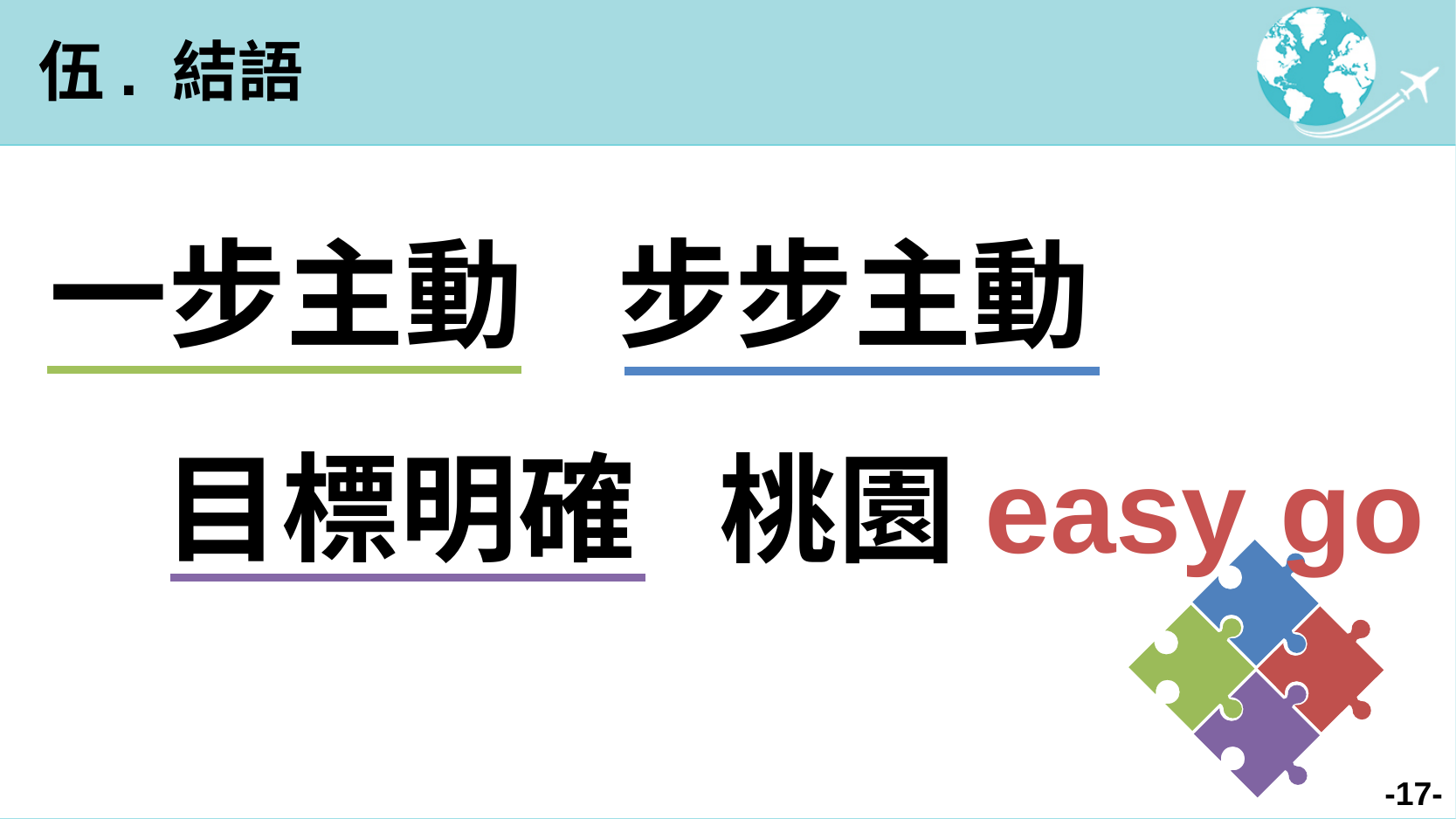

伍. 結語
一步主動
步步主動
目標明確
桃園easy go

-17-